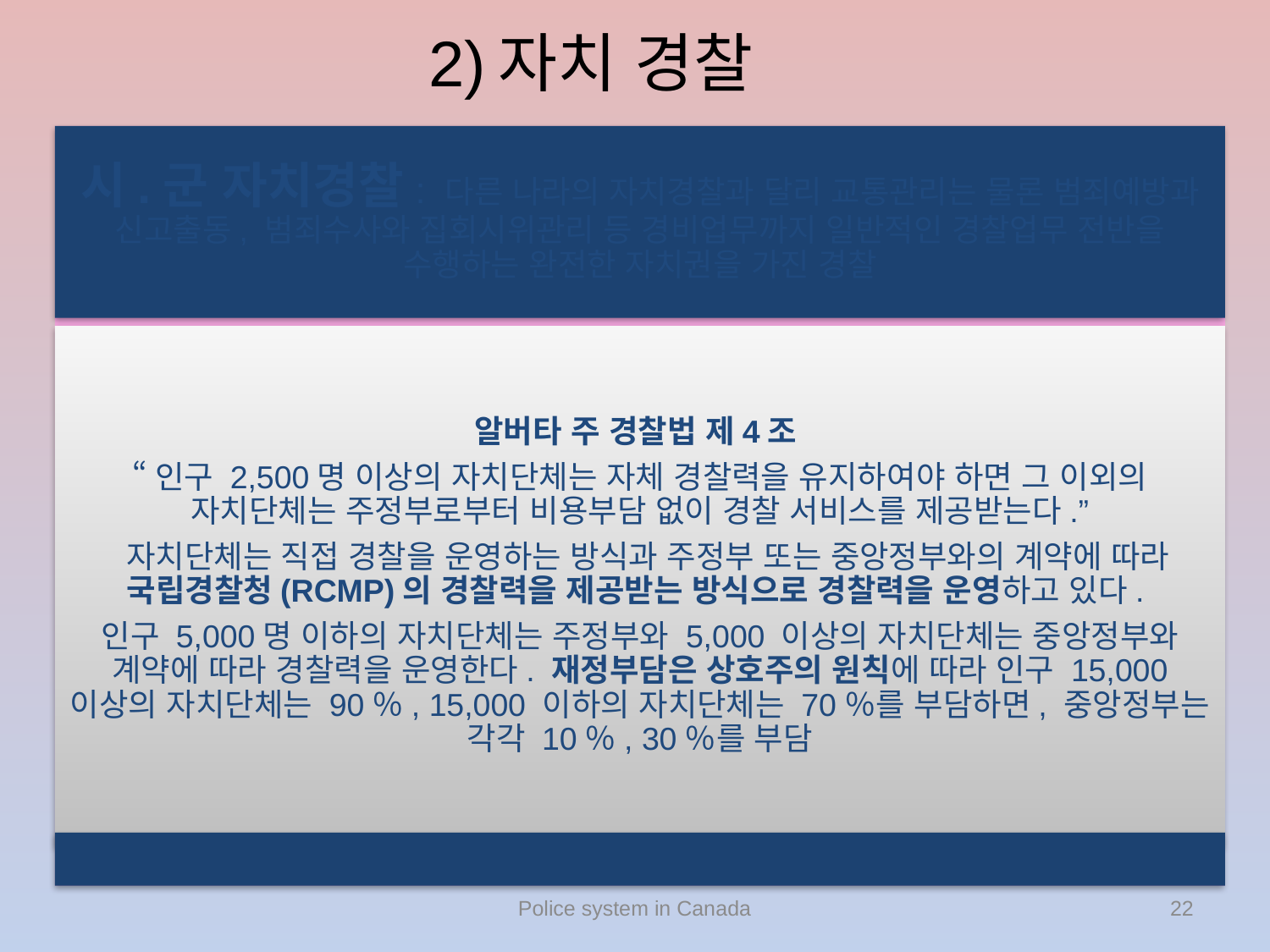

# 2)자치 경찰
시.군 자치경찰: 다른 나라의 자치경찰과 달리 교통관리는 물론 범죄예방과 신고출동, 범죄수사와 집회시위관리 등 경비업무까지 일반적인 경찰업무 전반을 수행하는 완전한 자치권을 가진 경찰
알버타 주 경찰법 제4조
“인구 2,500명 이상의 자치단체는 자체 경찰력을 유지하여야 하면 그 이외의 자치단체는 주정부로부터 비용부담 없이 경찰 서비스를 제공받는다.”
 자치단체는 직접 경찰을 운영하는 방식과 주정부 또는 중앙정부와의 계약에 따라 국립경찰청(RCMP)의 경찰력을 제공받는 방식으로 경찰력을 운영하고 있다.
인구 5,000명 이하의 자치단체는 주정부와 5,000 이상의 자치단체는 중앙정부와 계약에 따라 경찰력을 운영한다. 재정부담은 상호주의 원칙에 따라 인구 15,000 이상의 자치단체는 90％, 15,000 이하의 자치단체는 70％를 부담하면, 중앙정부는 각각 10％, 30％를 부담
Police system in Canada
22